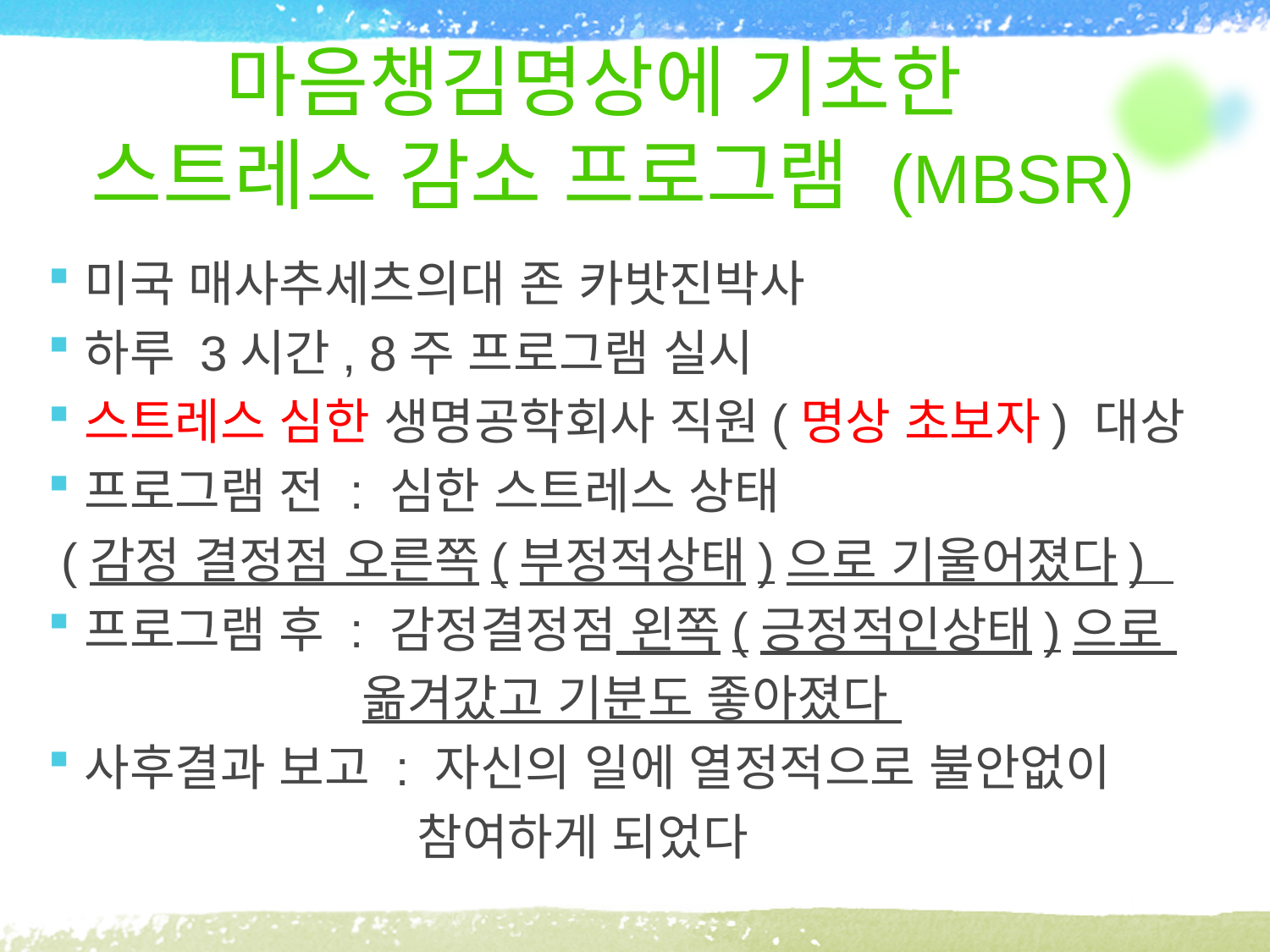

# 마음챙김명상에 기초한 스트레스 감소 프로그램 (MBSR)
미국 매사추세츠의대 존 카밧진박사
하루 3시간, 8주 프로그램 실시
스트레스 심한 생명공학회사 직원(명상 초보자) 대상
프로그램 전 : 심한 스트레스 상태
 (감정 결정점 오른쪽(부정적상태)으로 기울어졌다)
프로그램 후 : 감정결정점 왼쪽(긍정적인상태)으로
                      옮겨갔고 기분도 좋아졌다
사후결과 보고 : 자신의 일에 열정적으로 불안없이
                          참여하게 되었다